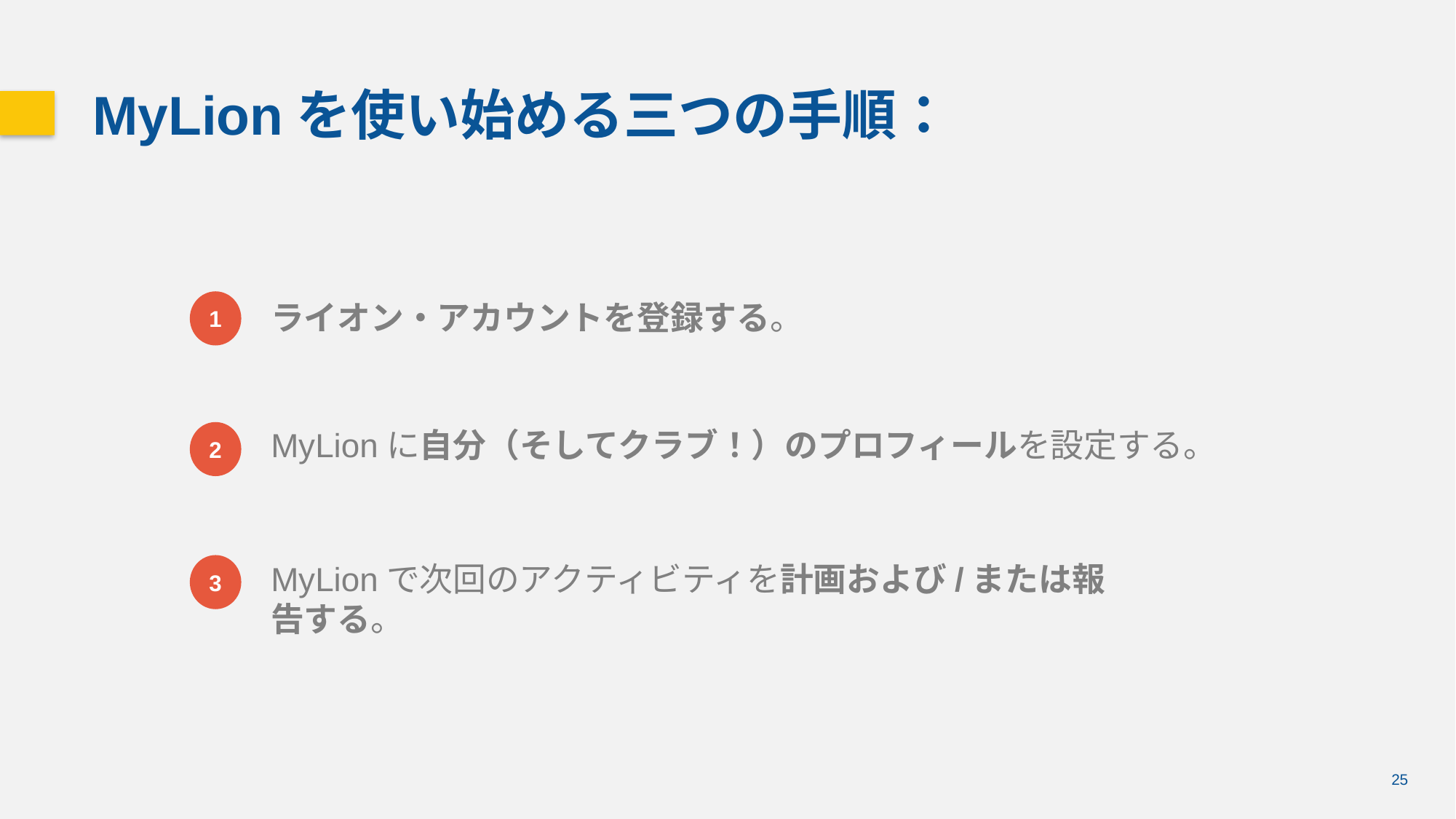

MyLionを使い始める三つの手順：
1
ライオン・アカウントを登録する。
MyLionに自分（そしてクラブ！）のプロフィールを設定する。
2
MyLionで次回のアクティビティを計画および/または報告する。
3